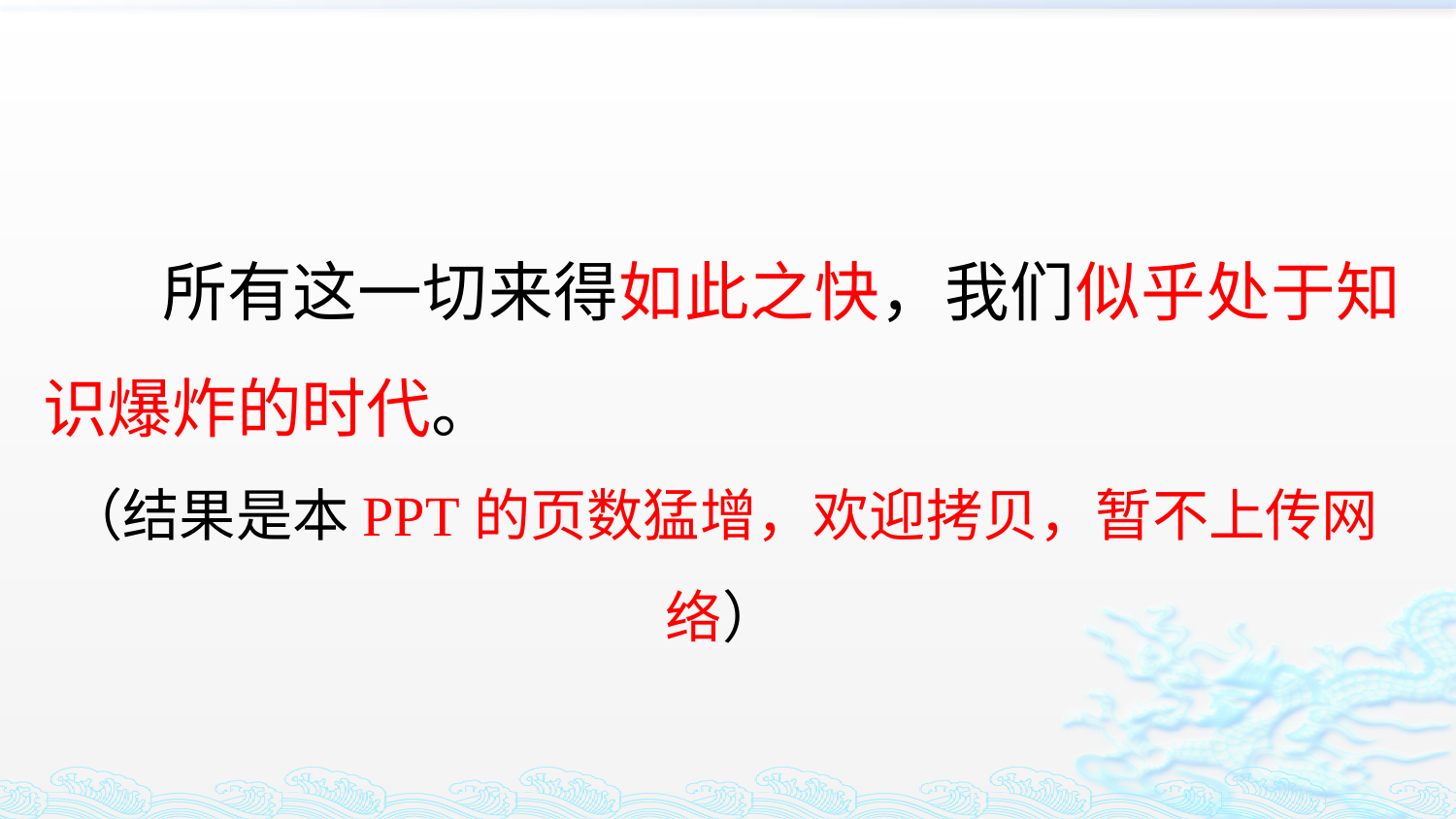

所有这一切来得如此之快，我们似乎处于知识爆炸的时代。
（结果是本PPT的页数猛增，欢迎拷贝，暂不上传网络）